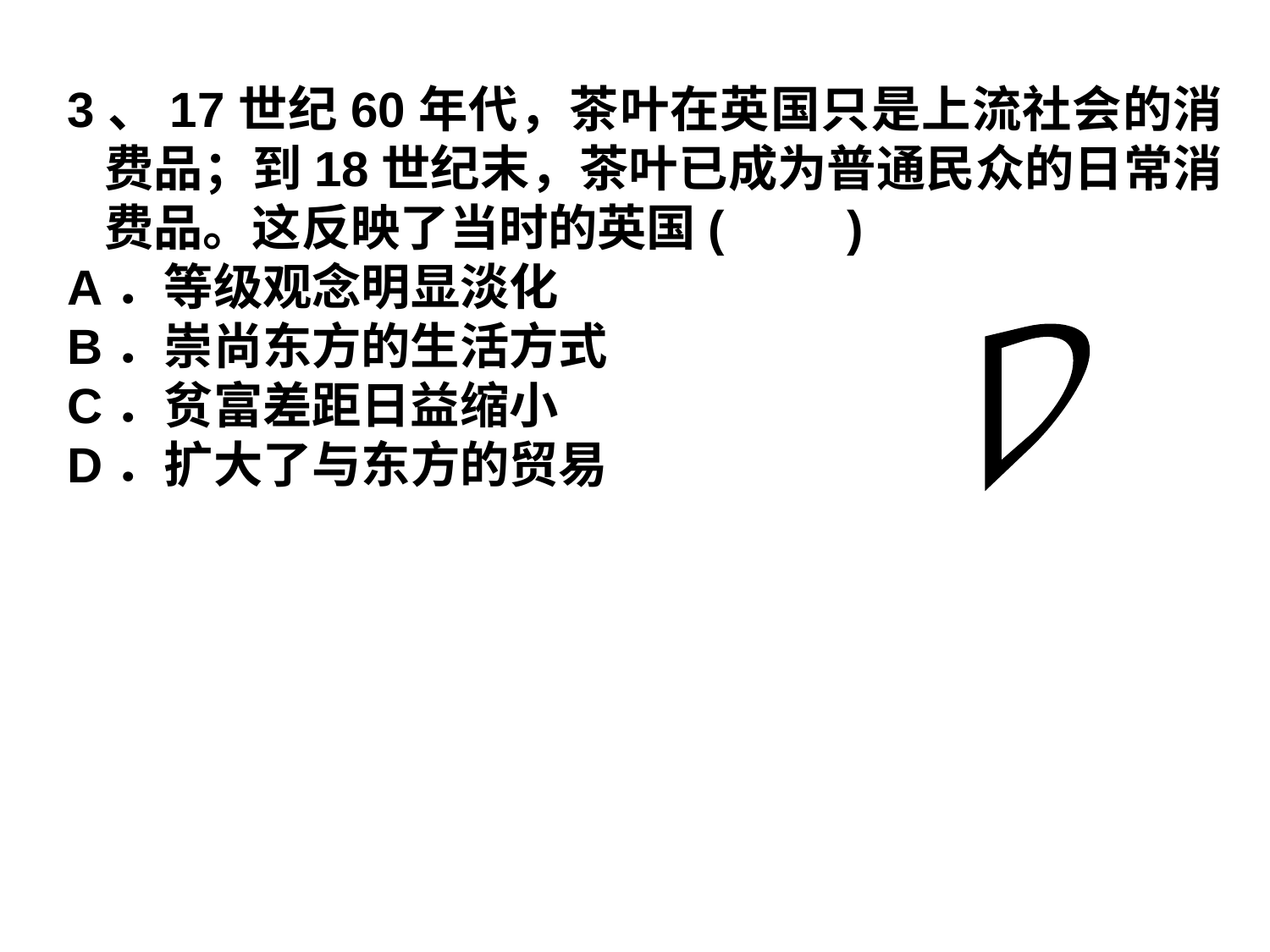

3、17世纪60年代，茶叶在英国只是上流社会的消费品；到18世纪末，茶叶已成为普通民众的日常消费品。这反映了当时的英国(　　)
A．等级观念明显淡化
B．崇尚东方的生活方式
C．贫富差距日益缩小
D．扩大了与东方的贸易
D